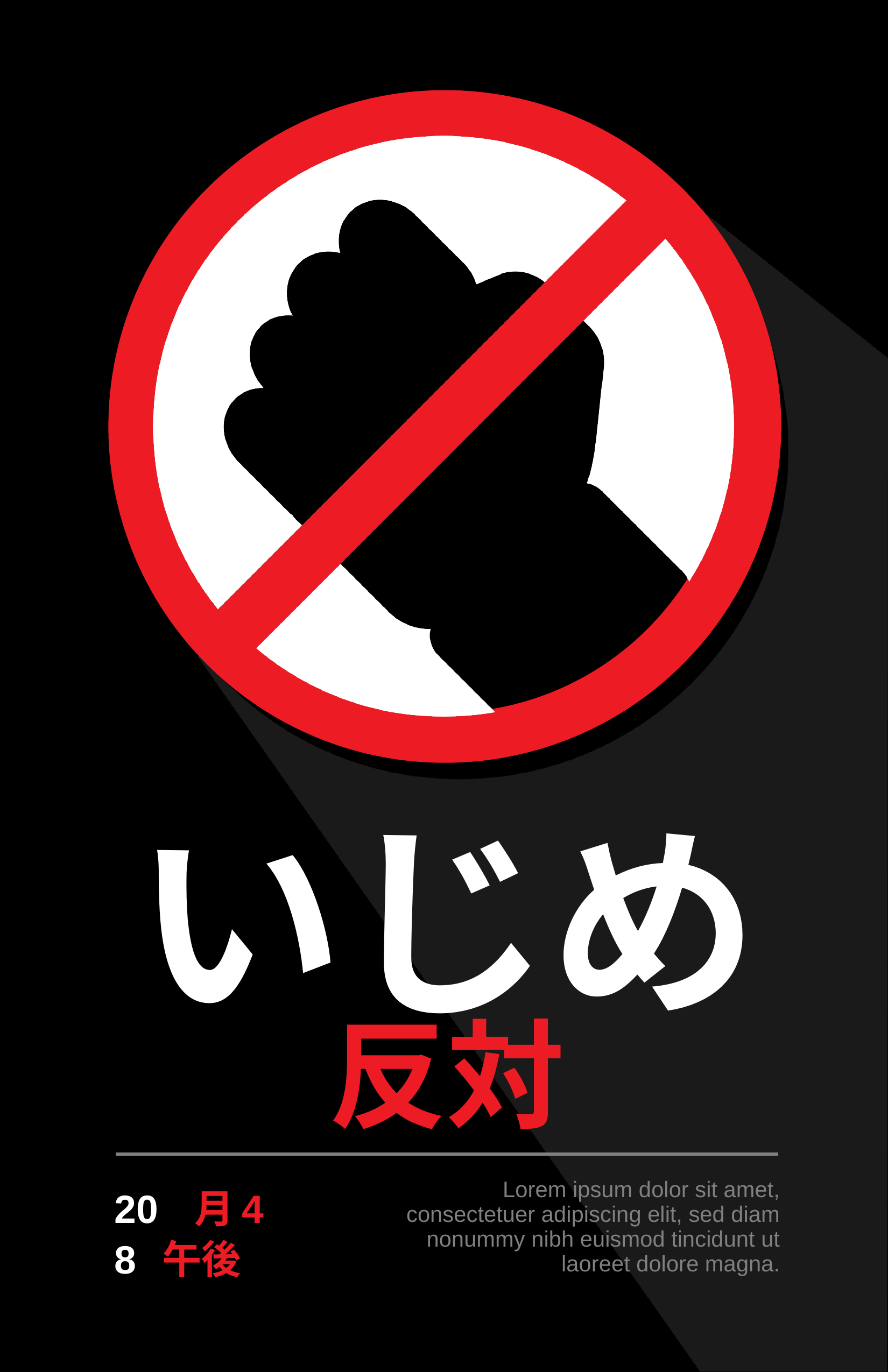

# いじめ
反対
Lorem ipsum dolor sit amet, consectetuer adipiscing elit, sed diam nonummy nibh euismod tincidunt ut laoreet dolore magna.
20
月4
8
午後